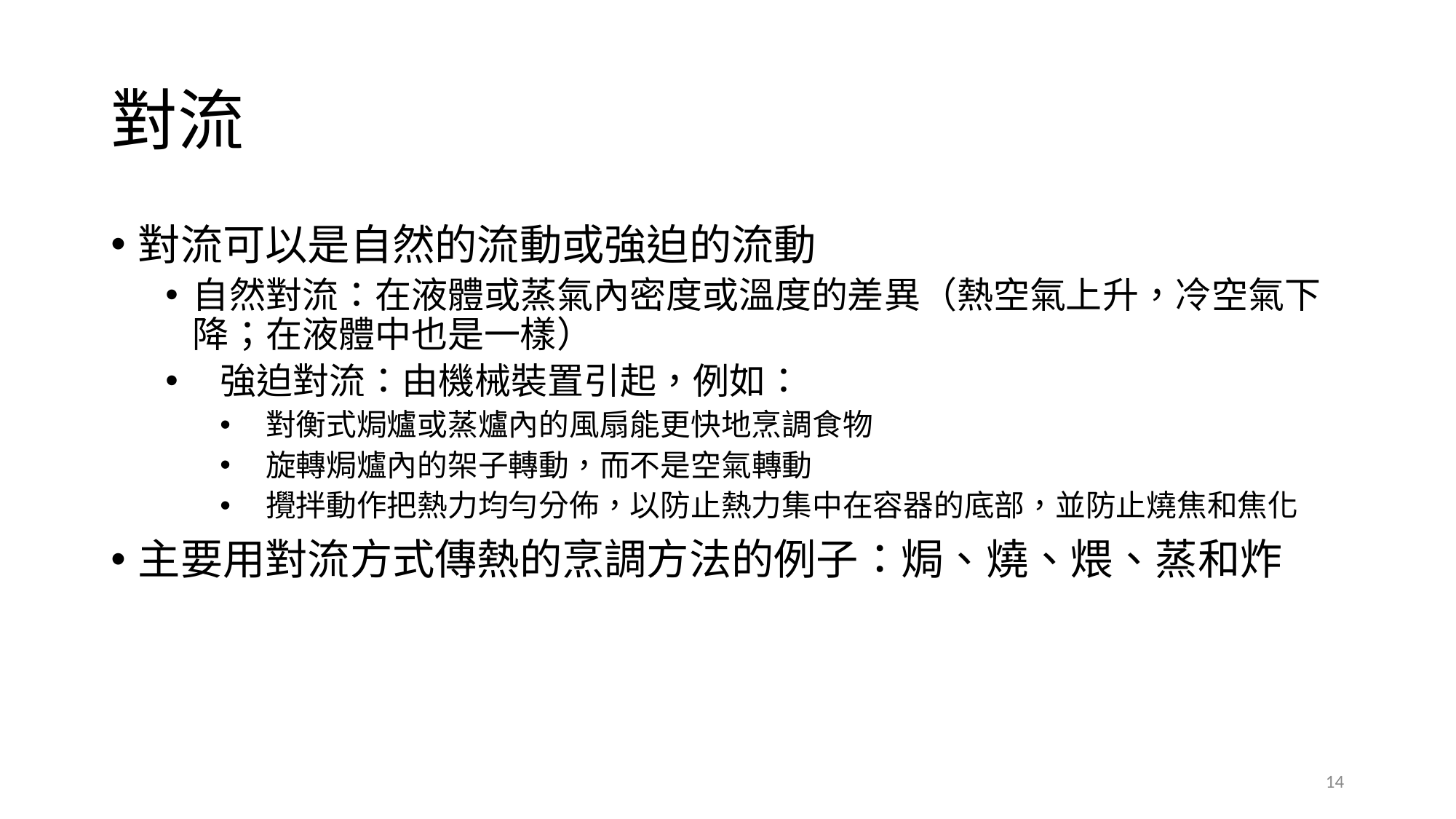

# 對流
對流可以是自然的流動或強迫的流動
自然對流：在液體或蒸氣內密度或溫度的差異（熱空氣上升，冷空氣下降；在液體中也是一樣）
強迫對流：由機械裝置引起，例如：
對衡式焗爐或蒸爐內的風扇能更快地烹調食物
旋轉焗爐內的架子轉動，而不是空氣轉動
攪拌動作把熱力均勻分佈，以防止熱力集中在容器的底部，並防止燒焦和焦化
主要用對流方式傳熱的烹調方法的例子：焗、燒、煨、蒸和炸

14